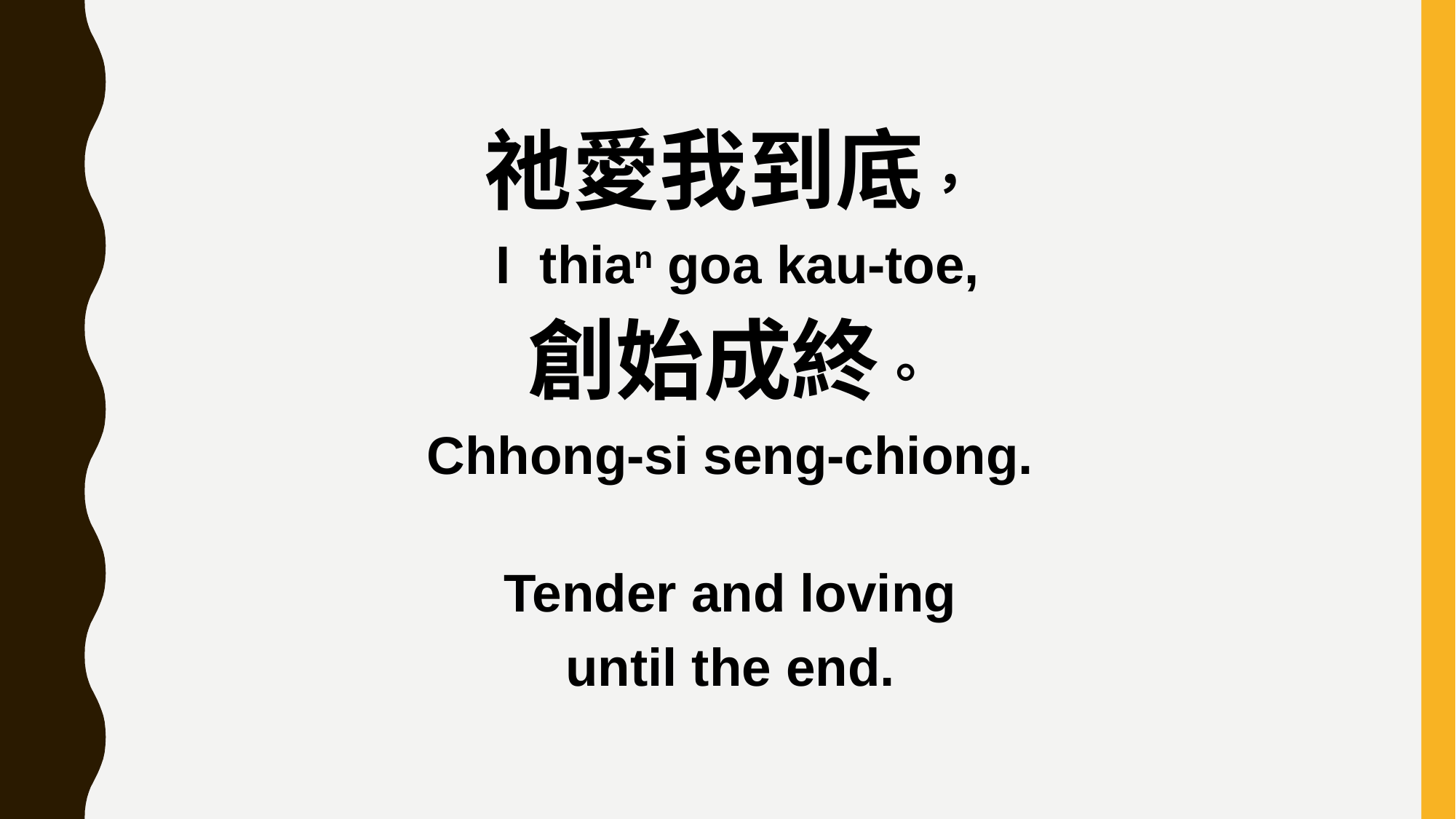

祂愛我到底，
 I  thian goa kau-toe,
創始成終。
Chhong-si seng-chiong.

Tender and loving
until the end.